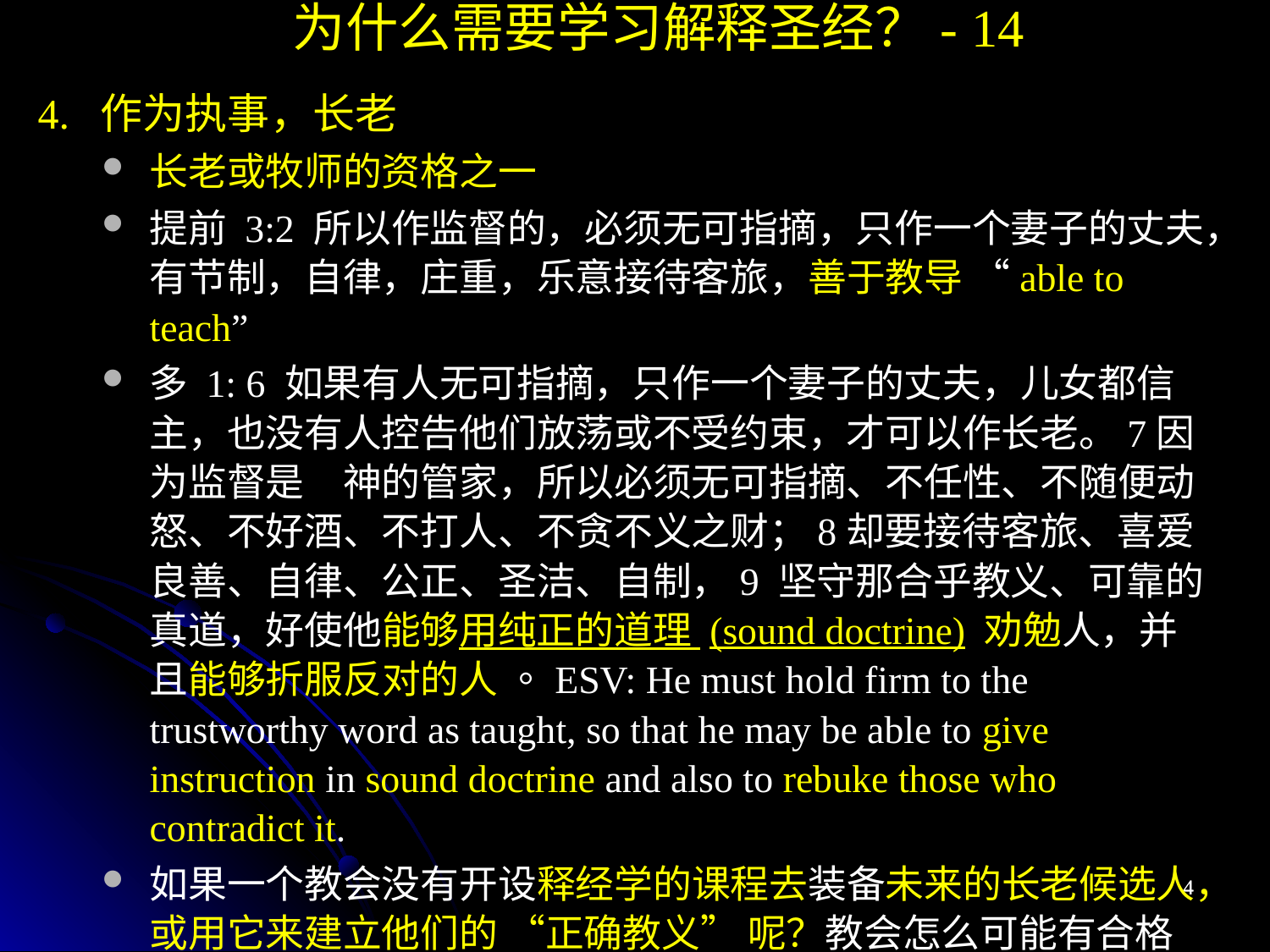

为什么需要学习解释圣经？- 14
4.  作为执事，长老
长老或牧师的资格之一
提前 3:2 所以作监督的，必须无可指摘，只作一个妻子的丈夫，有节制，自律，庄重，乐意接待客旅，善于教导 “able to teach”
多 1: 6 如果有人无可指摘，只作一个妻子的丈夫，儿女都信主，也没有人控告他们放荡或不受约束，才可以作长老。7因为监督是　神的管家，所以必须无可指摘、不任性、不随便动怒、不好酒、不打人、不贪不义之财；8却要接待客旅、喜爱良善、自律、公正、圣洁、自制，9 坚守那合乎教义、可靠的真道，好使他能够用纯正的道理 (sound doctrine) 劝勉人，并且能够折服反对的人 。ESV: He must hold firm to the trustworthy word as taught, so that he may be able to give instruction in sound doctrine and also to rebuke those who contradict it.
如果一个教会没有开设释经学的课程去装备未来的长老候选人，或用它来建立他们的 “正确教义” 呢？教会怎么可能有合格的长老候选人呢？
4
4